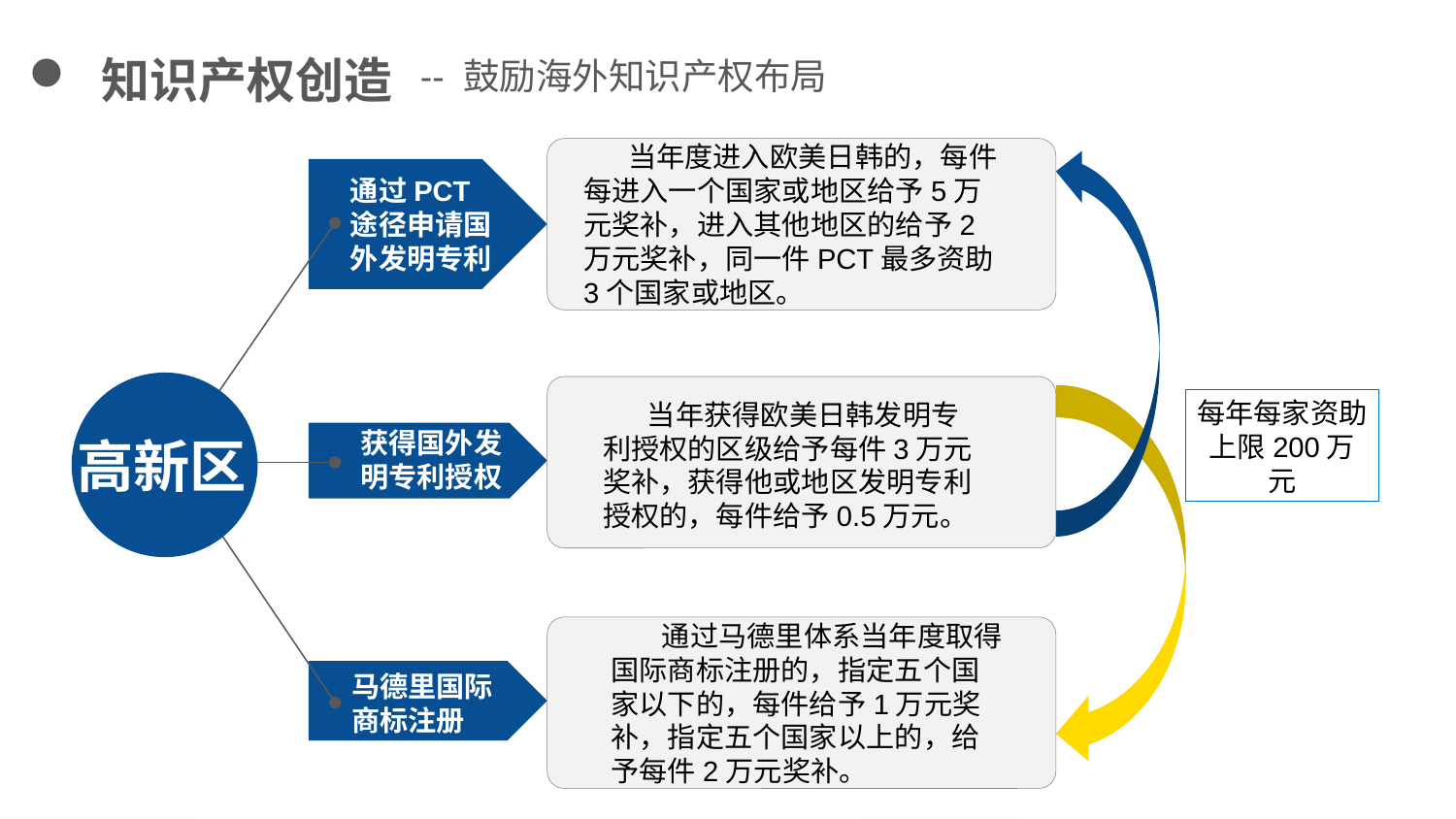

-- 鼓励海外知识产权布局
知识产权创造

      当年度进入欧美日韩的，每件每进入一个国家或地区给予5万元奖补，进入其他地区的给予2万元奖补，同一件PCT最多资助3个国家或地区。
通过PCT途径申请国外发明专利

      当年获得欧美日韩发明专利授权的区级给予每件3万元奖补，获得他或地区发明专利授权的，每件给予0.5万元。
每年每家资助上限200万元

获得国外发明专利授权

       通过马德里体系当年度取得国际商标注册的，指定五个国家以下的，每件给予1万元奖补，指定五个国家以上的，给予每件2万元奖补。

马德里国际商标注册
高新区